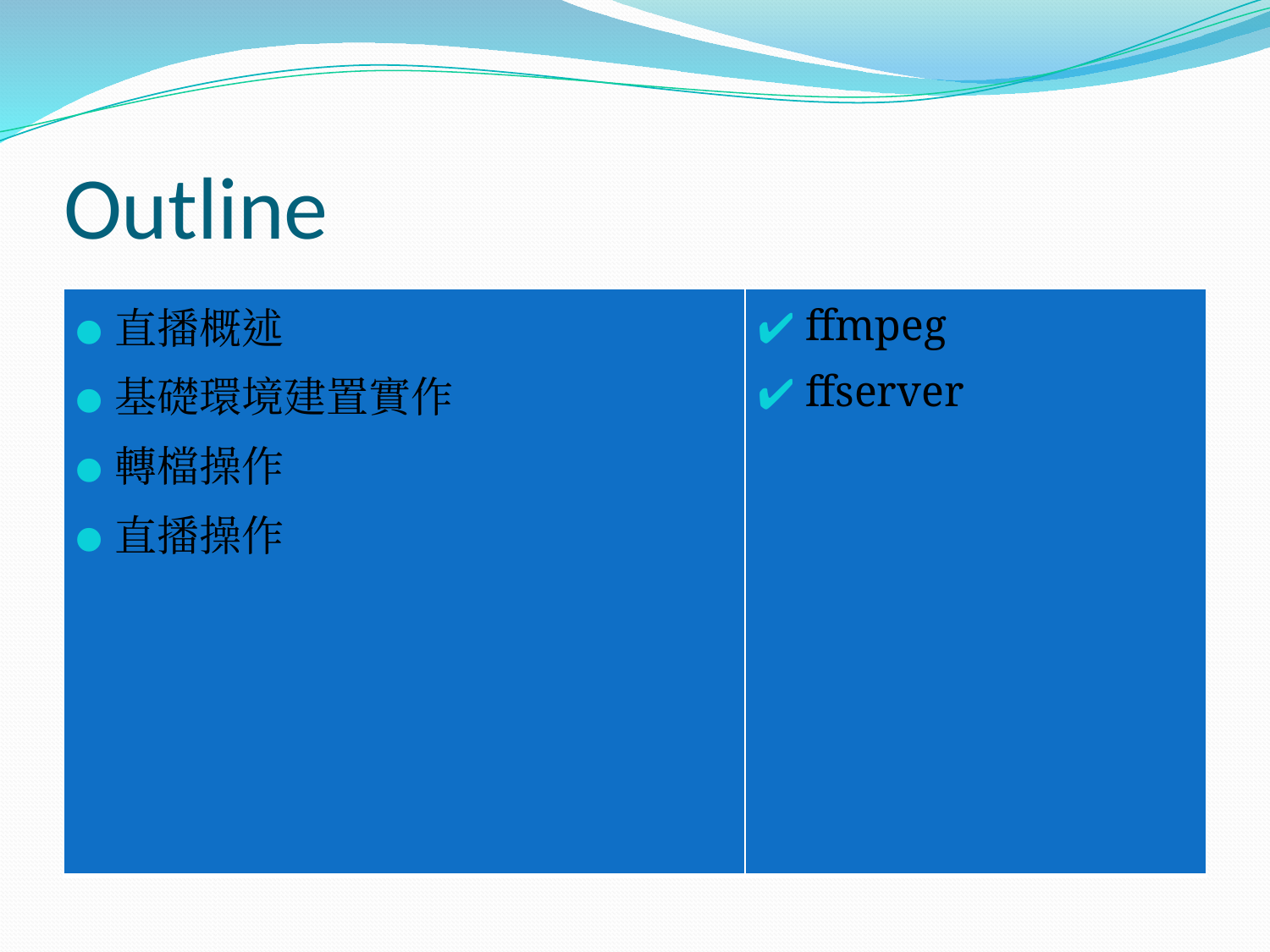

# Outline
| 直播概述 基礎環境建置實作 轉檔操作 直播操作 | ffmpeg ffserver |
| --- | --- |